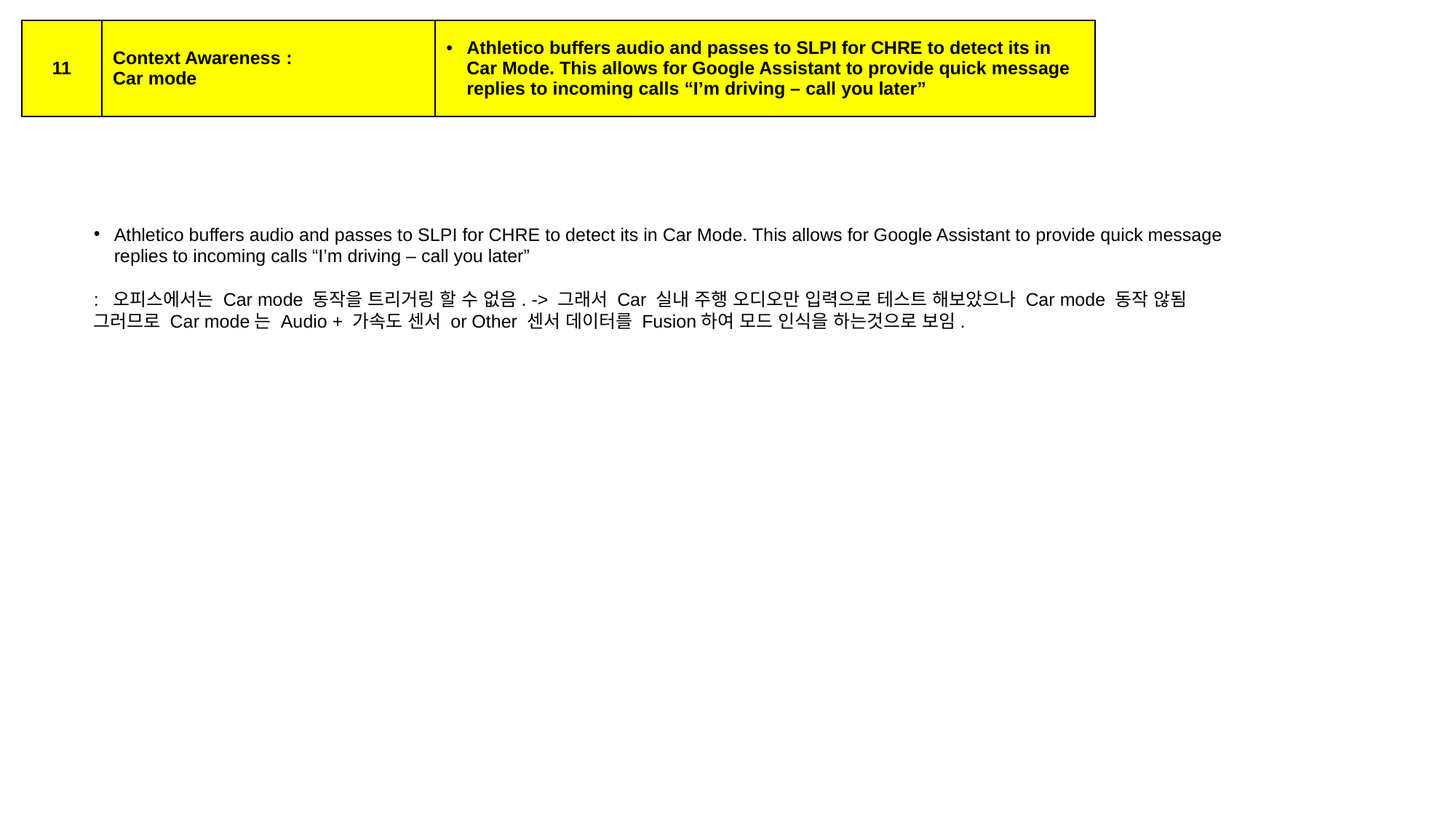

| 11 | Context Awareness : Car mode | Athletico buffers audio and passes to SLPI for CHRE to detect its in Car Mode. This allows for Google Assistant to provide quick message replies to incoming calls “I’m driving – call you later” |
| --- | --- | --- |
Athletico buffers audio and passes to SLPI for CHRE to detect its in Car Mode. This allows for Google Assistant to provide quick message replies to incoming calls “I’m driving – call you later”

:  오피스에서는 Car mode 동작을 트리거링 할 수 없음. -> 그래서 Car 실내 주행 오디오만 입력으로 테스트 해보았으나 Car mode 동작 않됨
그러므로 Car mode는 Audio + 가속도 센서 or Other 센서 데이터를 Fusion하여 모드 인식을 하는것으로 보임.